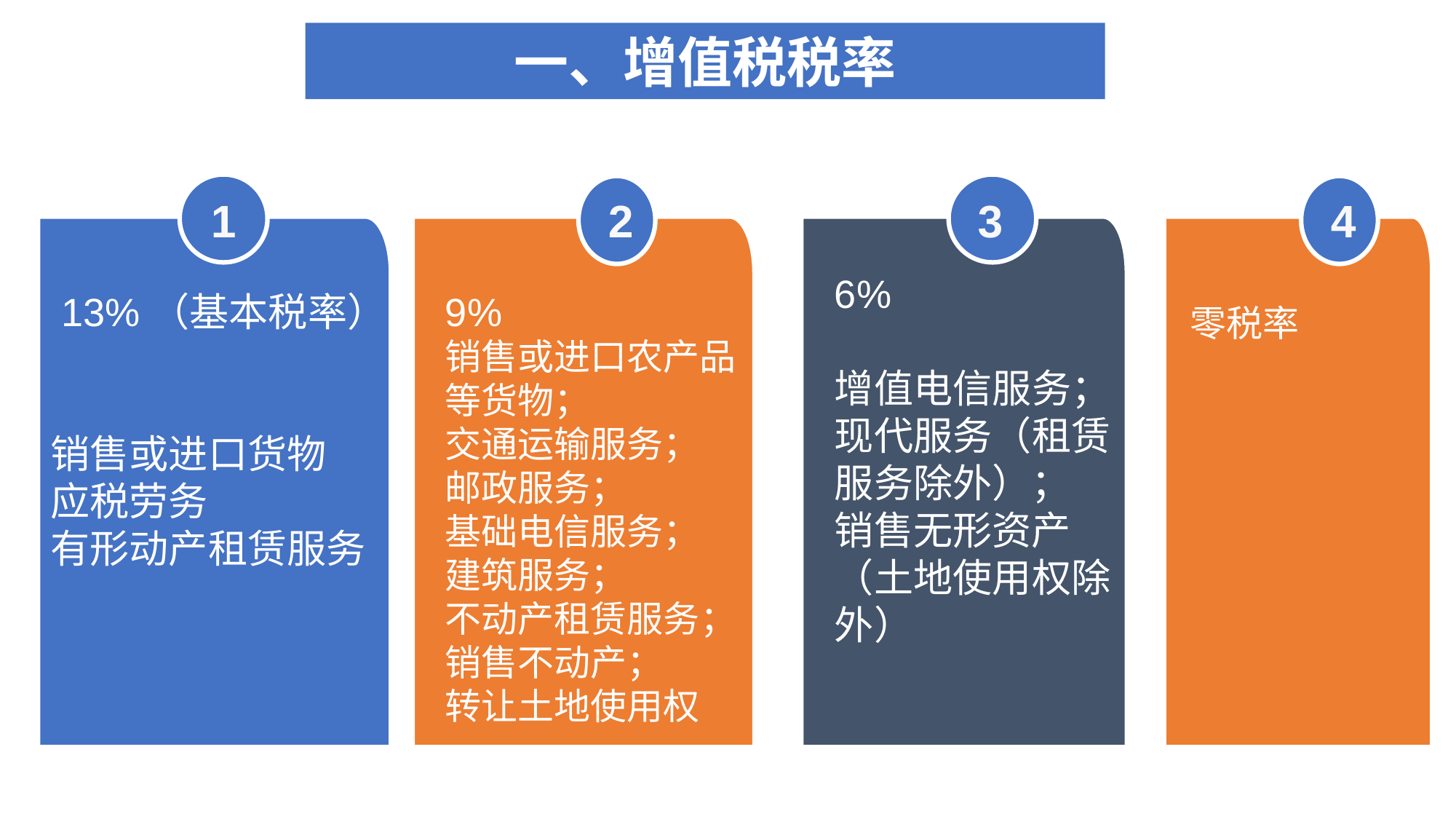

一、增值税税率

1
3
2
4

6%

增值电信服务；
现代服务（租赁服务除外）；
销售无形资产（土地使用权除外）

 13%（基本税率）

销售或进口货物
应税劳务
有形动产租赁服务
9%
销售或进口农产品等货物；
交通运输服务；
邮政服务；
基础电信服务；
建筑服务；
不动产租赁服务；
销售不动产；
转让土地使用权

零税率